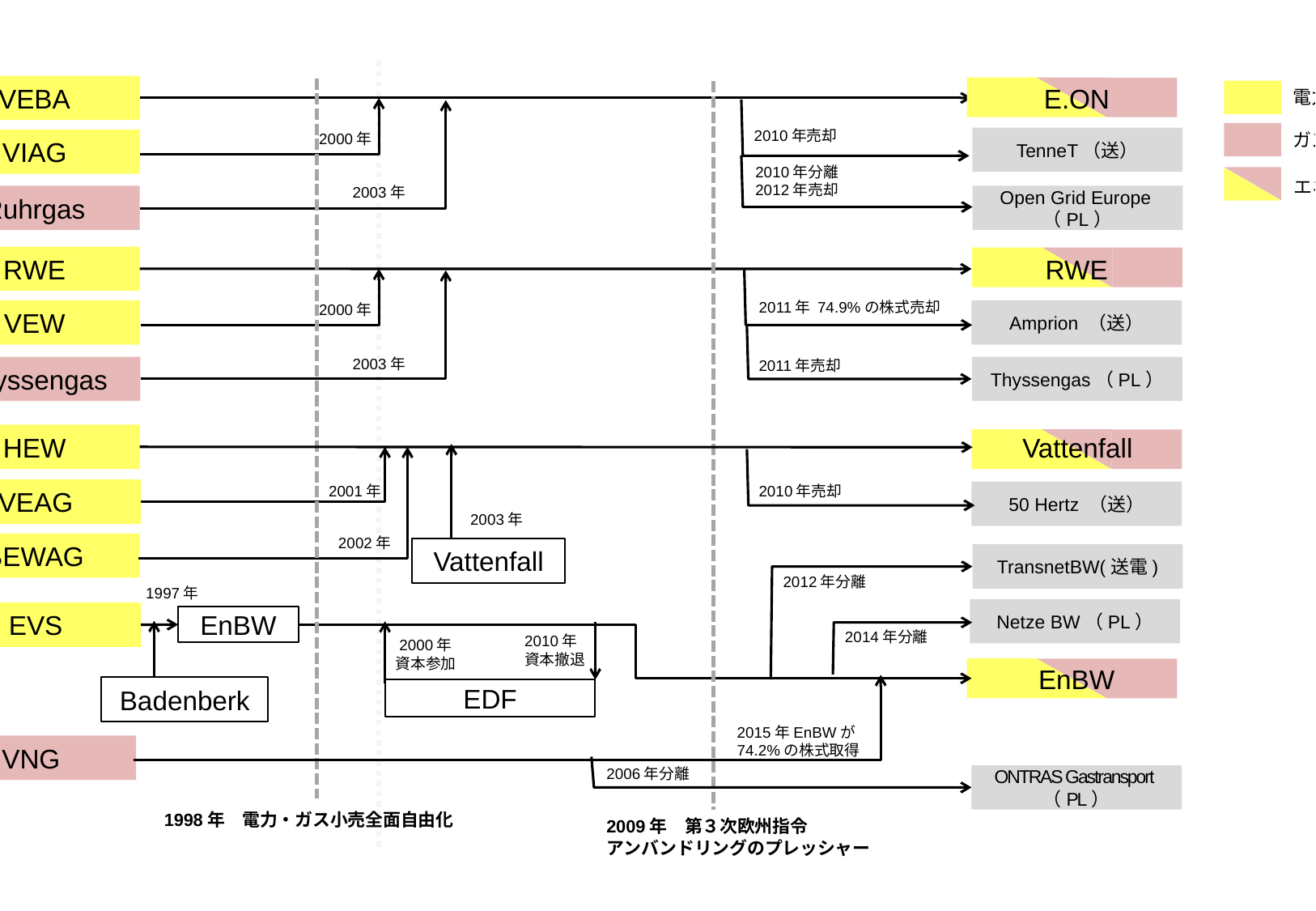

1929年
VEBA
E.ON

電力企業

2010年売却
ガス企業

1923年
2000年
TenneT（送）
VIAG

2010年分離
2012年売却

エネルギー企業
2003年
Ruhrgas
Open Grid Europe（PL）
1898年
RWE
RWE

2011年 74.9%の株式売却
2000年
Amprion （送）
VEW

2003年
2011年売却
Thyssengas
Thyssengas（PL）
1894年
HEW
Vattenfall

1990年
2001年
2010年売却
VEAG
50 Hertz （送）
2003年
1915年
2002年
BEWAG
Vattenfall
TransnetBW(送電)
2012年分離

1997年
1990年
Netze BW（PL）
EVS
EnBW
2014年分離

2010年
資本撤退
2000年
資本参加
EnBW

Badenberk
EDF
2015年EnBWが 74.2%の株式取得
1969年
VNG

2006年分離
ONTRAS Gastransport（PL）
1998年　電力・ガス小売全面自由化
2009年　第３次欧州指令
アンバンドリングのプレッシャー